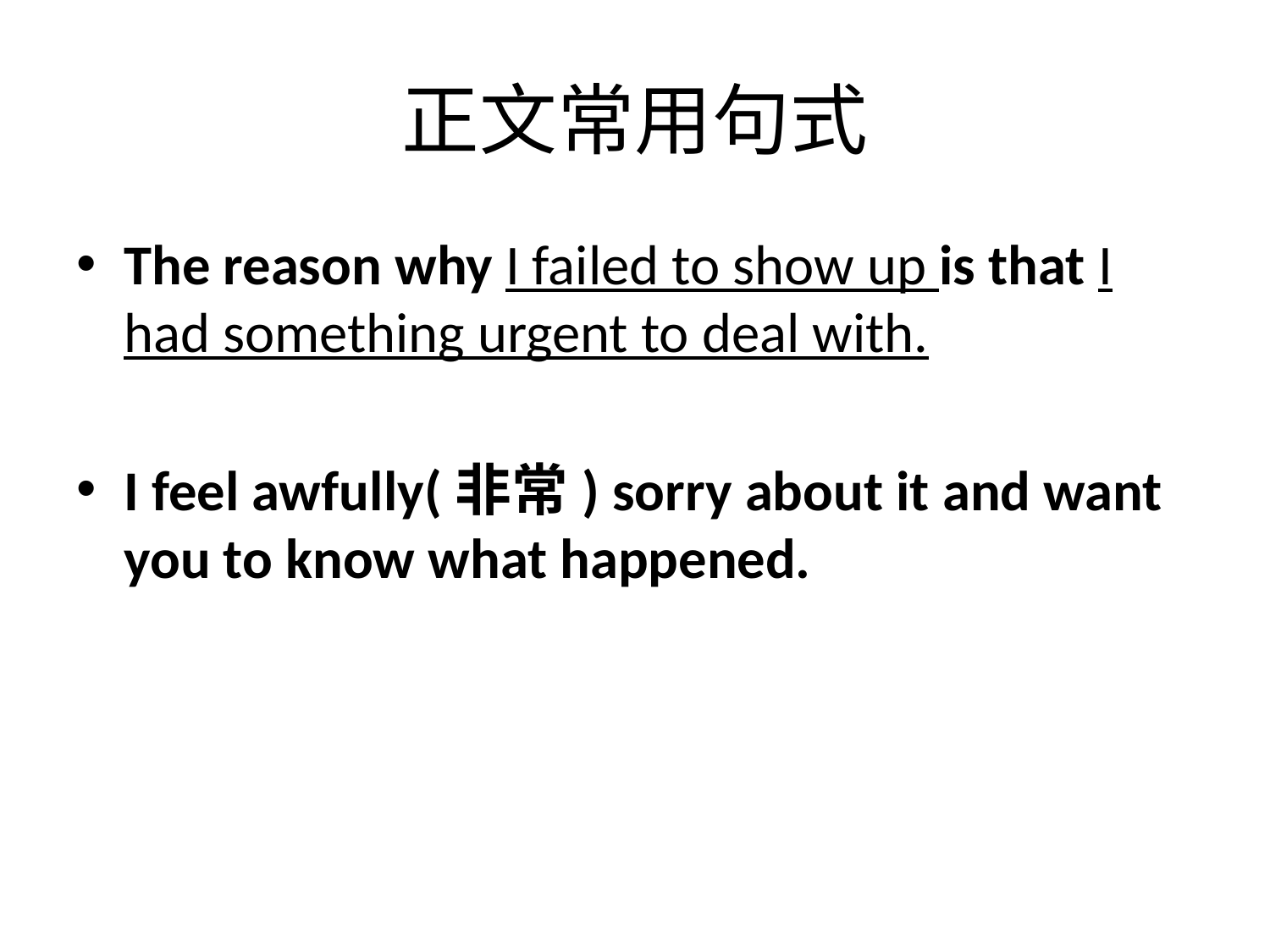

# 正文常用句式
The reason why I failed to show up is that I had something urgent to deal with.

I feel awfully(非常) sorry about it and want you to know what happened.